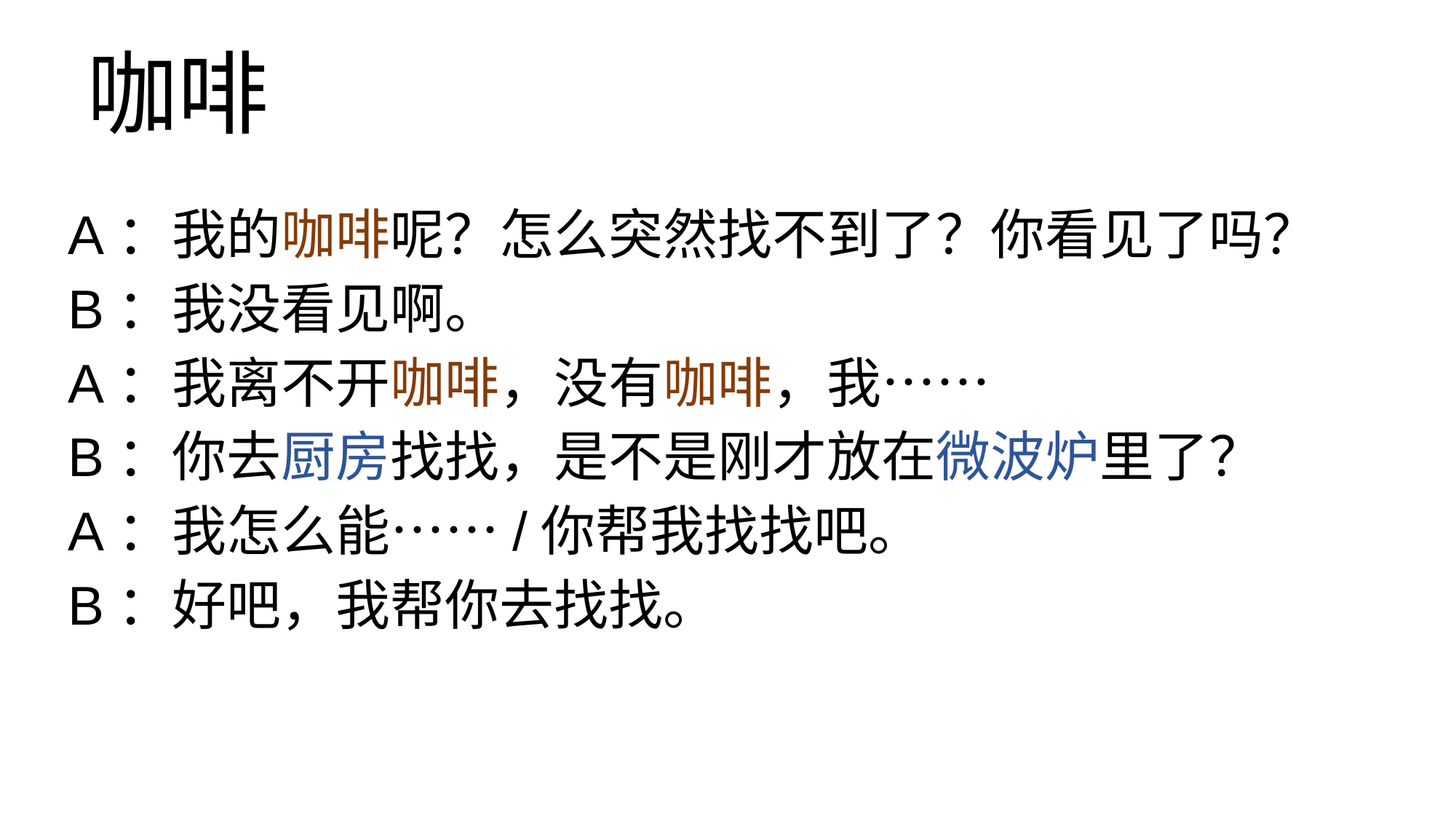

# 咖啡
A：我的咖啡呢？怎么突然找不到了？你看见了吗？
B：我没看见啊。
A：我离不开咖啡，没有咖啡，我……
B：你去厨房找找，是不是刚才放在微波炉里了？
A：我怎么能……/你帮我找找吧。
B：好吧，我帮你去找找。